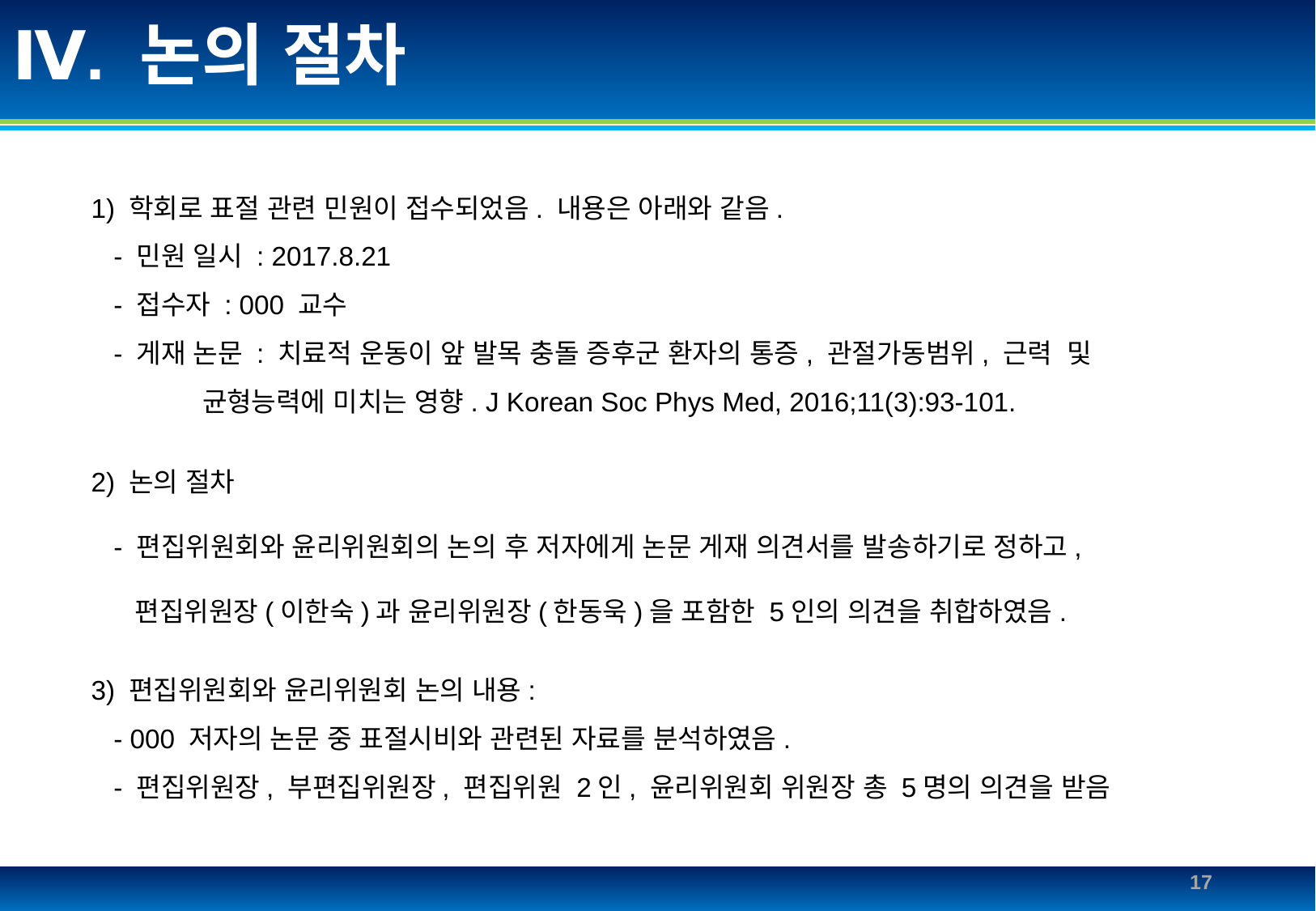

# Ⅳ. 논의 절차
1) 학회로 표절 관련 민원이 접수되었음. 내용은 아래와 같음.
   - 민원 일시 : 2017.8.21
   - 접수자 : 000 교수
   - 게재 논문 : 치료적 운동이 앞 발목 충돌 증후군 환자의 통증, 관절가동범위, 근력  및
              균형능력에 미치는 영향. J Korean Soc Phys Med, 2016;11(3):93-101.
2) 논의 절차
   - 편집위원회와 윤리위원회의 논의 후 저자에게 논문 게재 의견서를 발송하기로 정하고,
     편집위원장(이한숙)과 윤리위원장(한동욱)을 포함한 5인의 의견을 취합하였음.
3) 편집위원회와 윤리위원회 논의 내용:
   - 000 저자의 논문 중 표절시비와 관련된 자료를 분석하였음.
   - 편집위원장, 부편집위원장, 편집위원 2인, 윤리위원회 위원장 총 5명의 의견을 받음
17
Silla university